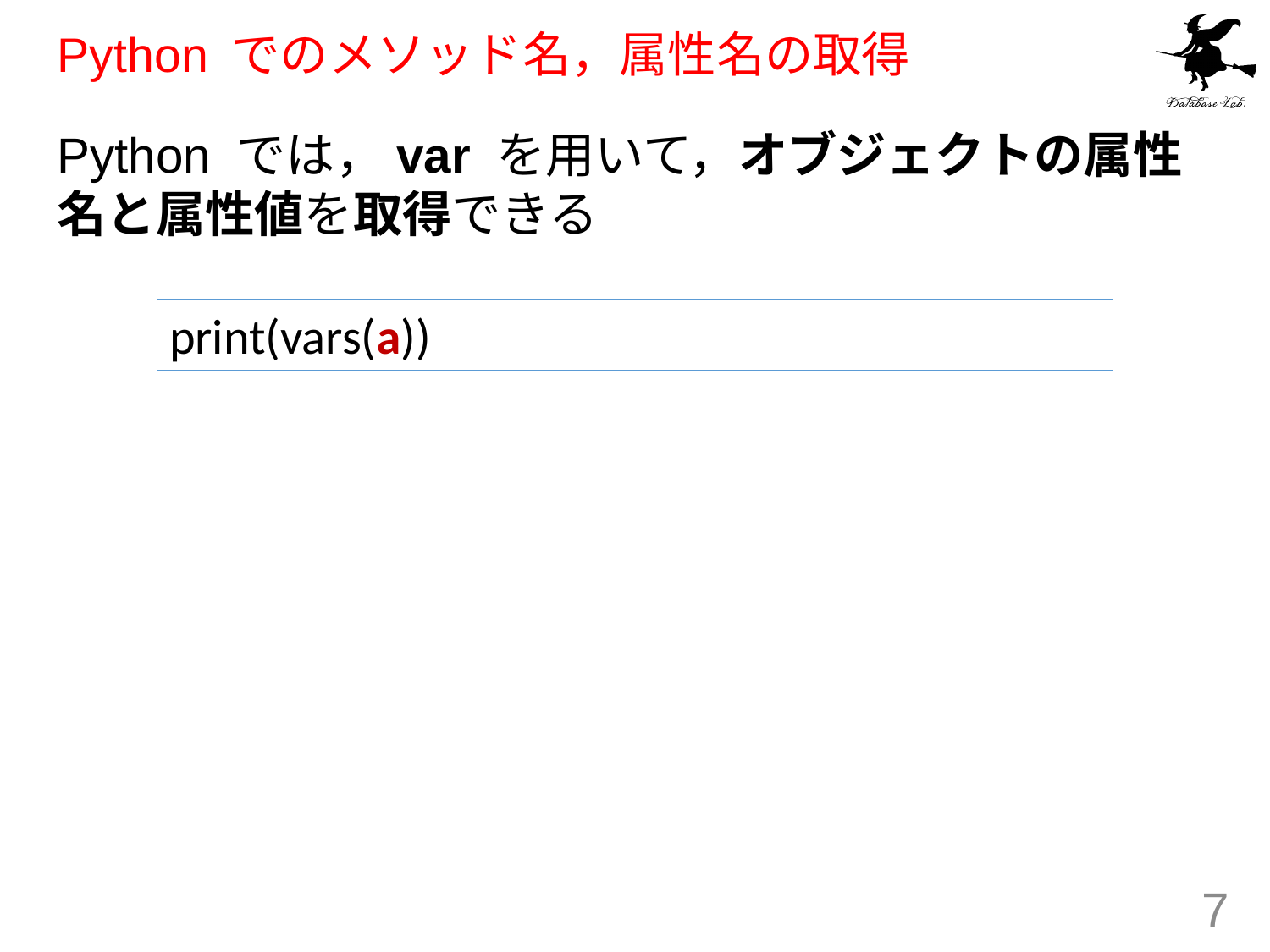

# Python でのメソッド名，属性名の取得
Python では，var を用いて，オブジェクトの属性名と属性値を取得できる

print(vars(a))
7